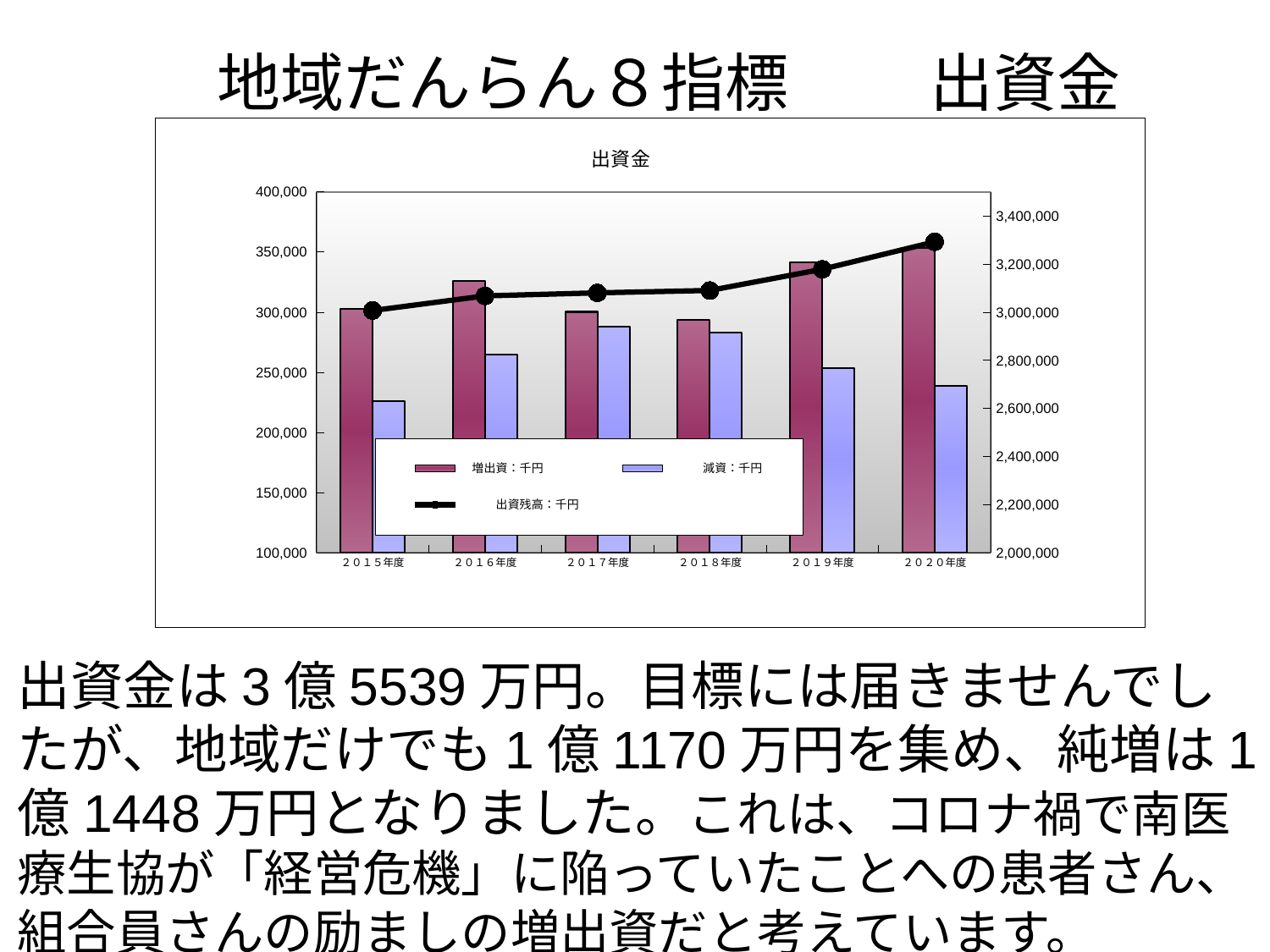

地域だんらん８指標　　出資金
P7

### Chart: 出資金

| Category | 　増出資：千円 | 　　　減資：千円 | 　　　出資残高：千円 |
|---|---|---|---|
| ２０１５年度 | 302939.0 | 226177.0 | 3006710.0 |
| ２０１６年度 | 325754.0 | 264793.0 | 3067559.0 |
| ２０１７年度 | 300243.163 | 287744.991 | 3080081.272 |
| ２０１８年度 | 293510.0 | 283243.0 | 3090017.0 |
| ２０１９年度 | 341509.0 | 253175.0 | 3178207.0 |
| ２０２０年度 | 353398.8 | 238913.562 | 3292284.0 |
出資金は3億5539万円。目標には届きませんでしたが、地域だけでも1億1170万円を集め、純増は1億1448万円となりました。これは、コロナ禍で南医療生協が「経営危機」に陥っていたことへの患者さん、組合員さんの励ましの増出資だと考えています。